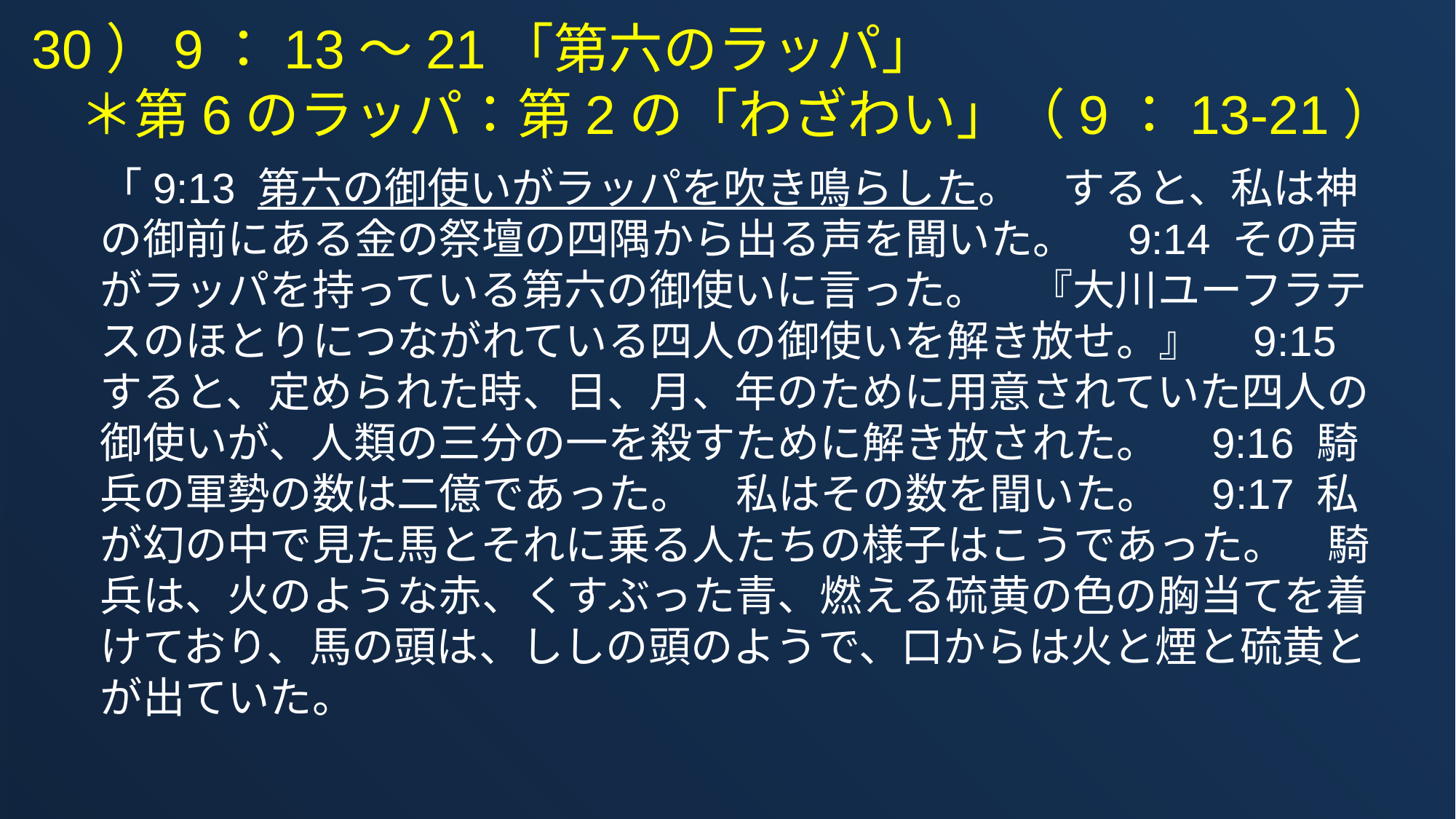

30）9：13～21「第六のラッパ」
＊第6のラッパ：第2の「わざわい」（9：13-21）
「9:13 第六の御使いがラッパを吹き鳴らした。　すると、私は神の御前にある金の祭壇の四隅から出る声を聞いた。　9:14 その声がラッパを持っている第六の御使いに言った。　『大川ユーフラテスのほとりにつながれている四人の御使いを解き放せ。』　9:15 すると、定められた時、日、月、年のために用意されていた四人の御使いが、人類の三分の一を殺すために解き放された。　9:16 騎兵の軍勢の数は二億であった。　私はその数を聞いた。　9:17 私が幻の中で見た馬とそれに乗る人たちの様子はこうであった。　騎兵は、火のような赤、くすぶった青、燃える硫黄の色の胸当てを着けており、馬の頭は、ししの頭のようで、口からは火と煙と硫黄とが出ていた。